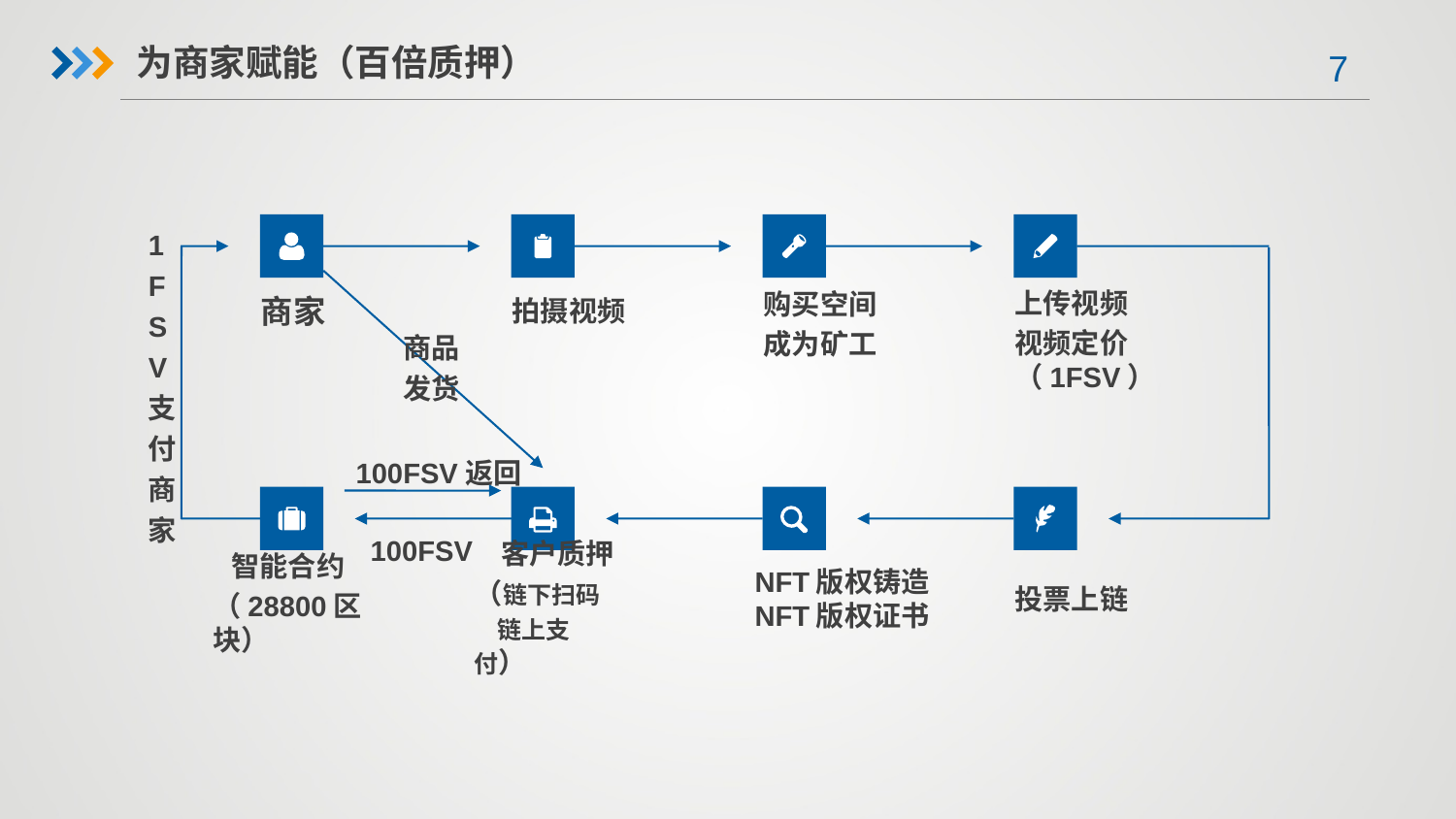

为商家赋能（百倍质押）

1
F
S
V
支
付商
家

商家
拍摄视频
购买空间
成为矿工
上传视频
视频定价（1FSV）
商品
发货
100FSV返回

100FSV
投票上链
NFT版权铸造NFT版权证书

   智能合约
（28800区块）
   客户质押
（链下扫码
   链上支付）